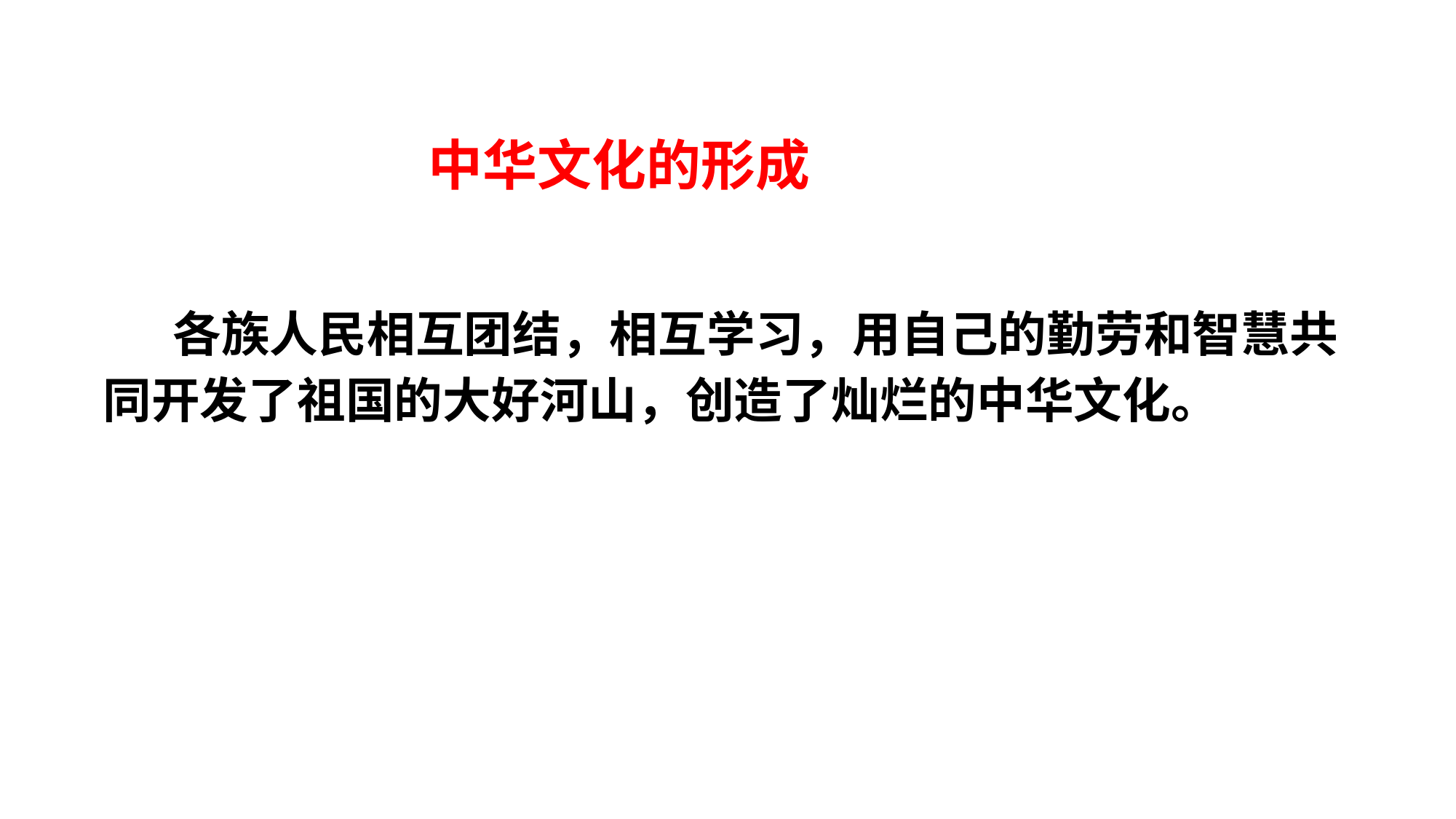

中华文化的形成
    各族人民相互团结，相互学习，用自己的勤劳和智慧共同开发了祖国的大好河山，创造了灿烂的中华文化。